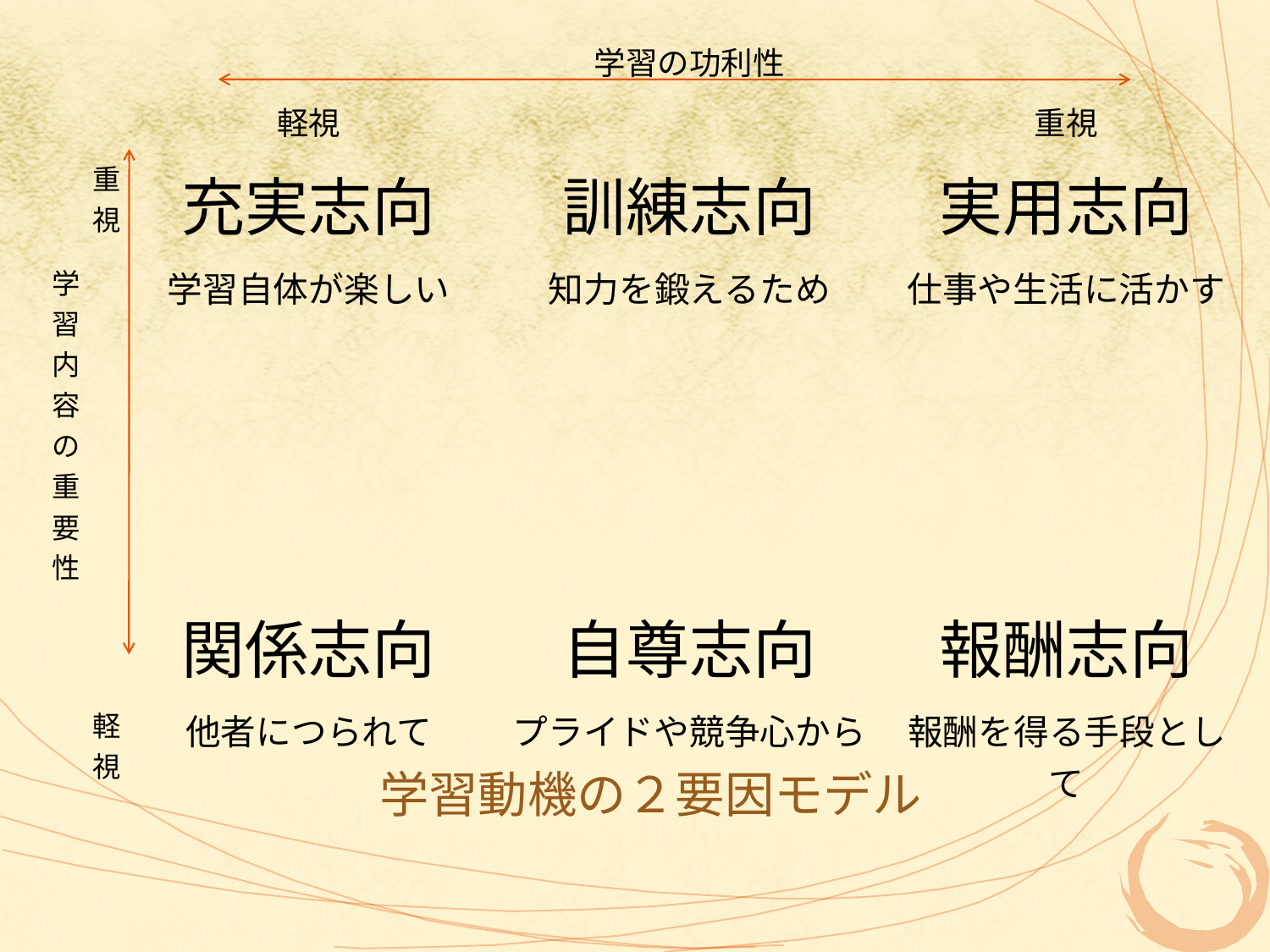

|  |  |  | 学習の功利性 |  |
| --- | --- | --- | --- | --- |
|  |  | 軽視 |  | 重視 |
|  | 重視 | 充実志向 | 訓練志向 | 実用志向 |
| 学習内容の重要性 |  | 学習自体が楽しい | 知力を鍛えるため | 仕事や生活に活かす |
|  |  | 関係志向 | 自尊志向 | 報酬志向 |
|  | 軽視 | 他者につられて | プライドや競争心から | 報酬を得る手段として |
# 学習動機の２要因モデル